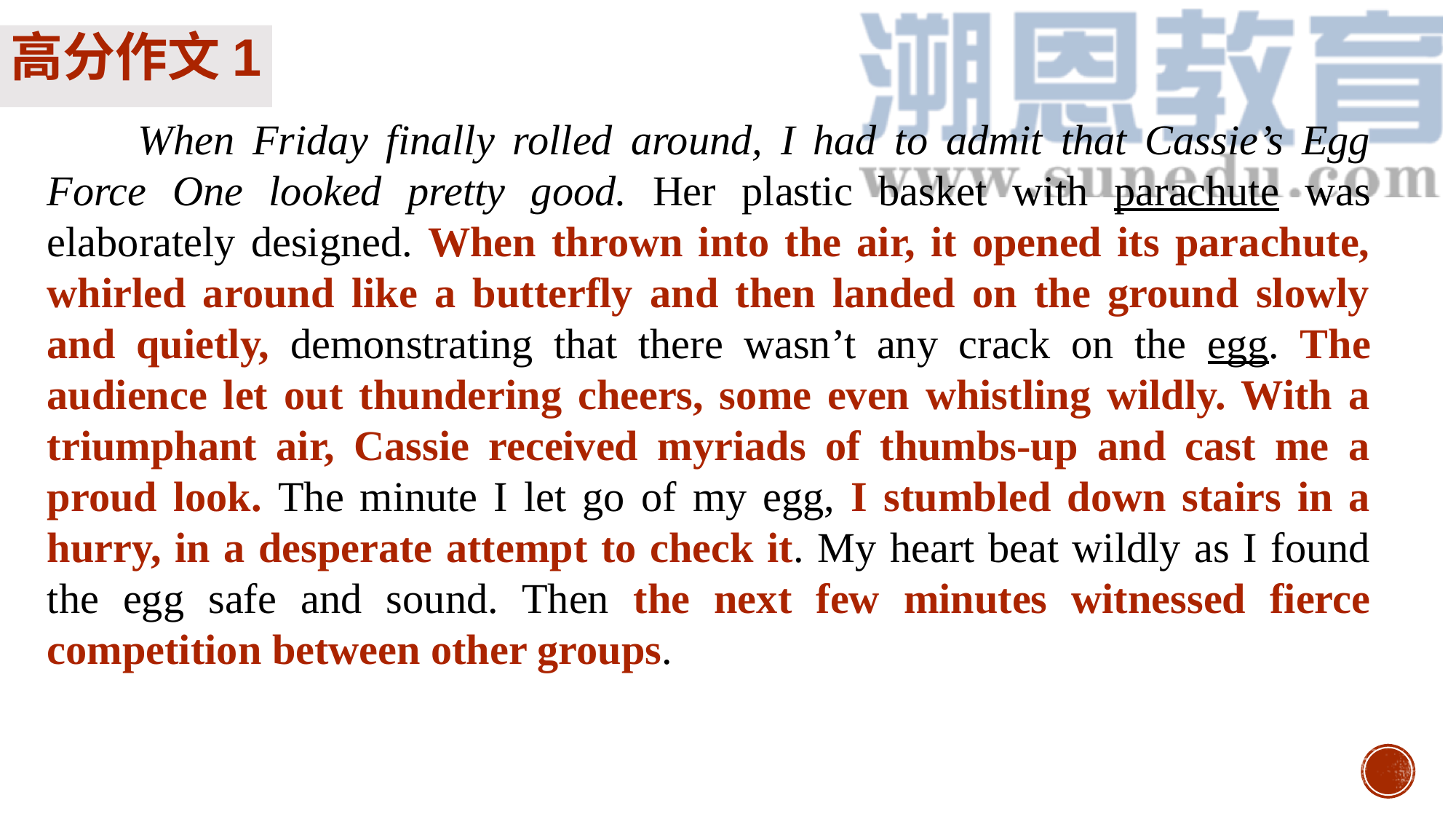

高分作文1
   When Friday finally rolled around, I had to admit that Cassie’s Egg Force One looked pretty good. Her plastic basket with parachute was elaborately designed. When thrown into the air, it opened its parachute, whirled around like a butterfly and then landed on the ground slowly and quietly, demonstrating that there wasn’t any crack on the egg. The audience let out thundering cheers, some even whistling wildly. With a triumphant air, Cassie received myriads of thumbs-up and cast me a proud look. The minute I let go of my egg, I stumbled down stairs in a hurry, in a desperate attempt to check it. My heart beat wildly as I found the egg safe and sound. Then the next few minutes witnessed fierce competition between other groups.